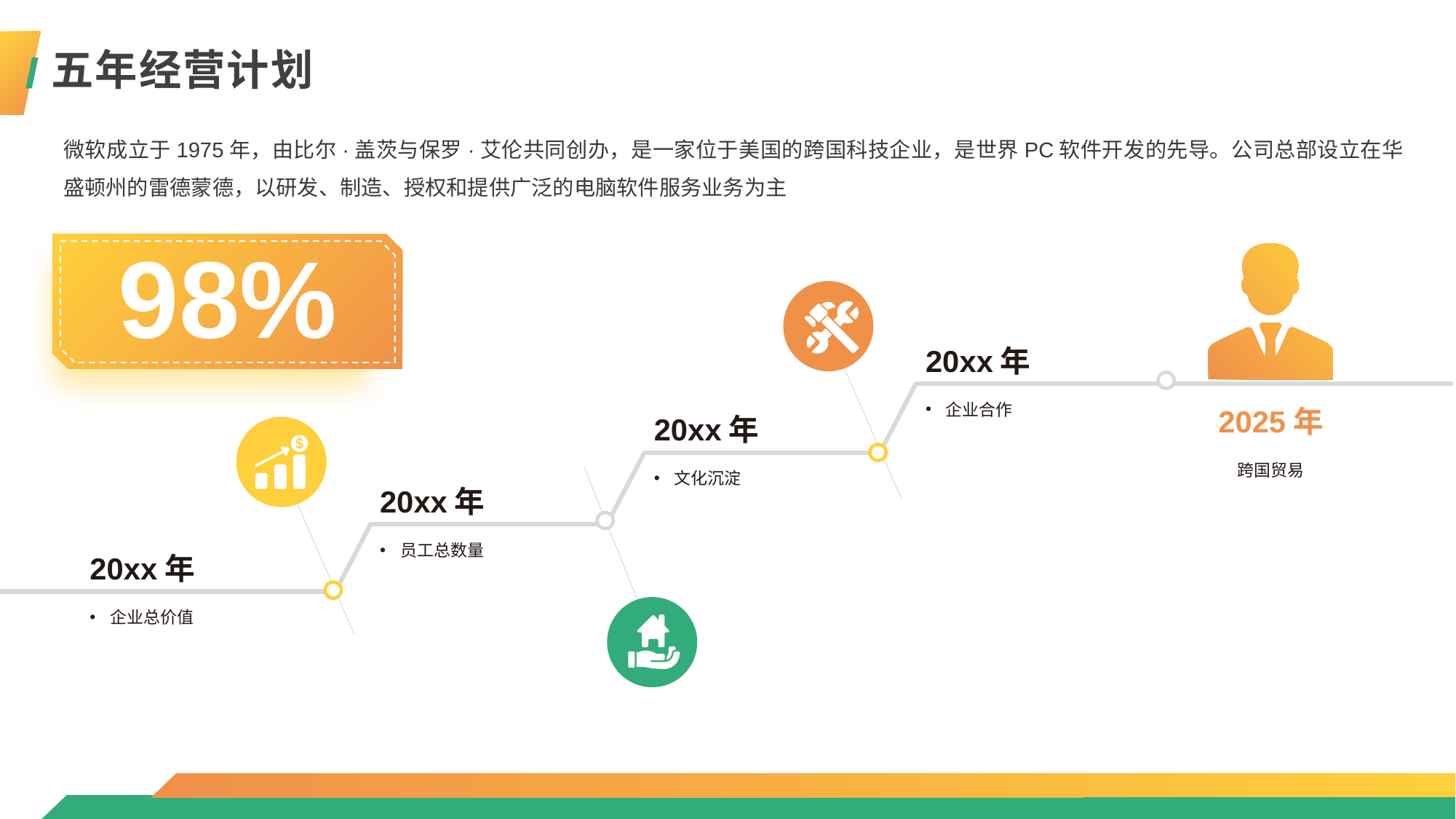

五年经营计划
微软成立于1975年，由比尔·盖茨与保罗·艾伦共同创办，是一家位于美国的跨国科技企业，是世界PC软件开发的先导。公司总部设立在华盛顿州的雷德蒙德，以研发、制造、授权和提供广泛的电脑软件服务业务为主

20xx年

企业合作
2025年
20xx年

跨国贸易

文化沉淀
20xx年

员工总数量
20xx年

企业总价值

98%